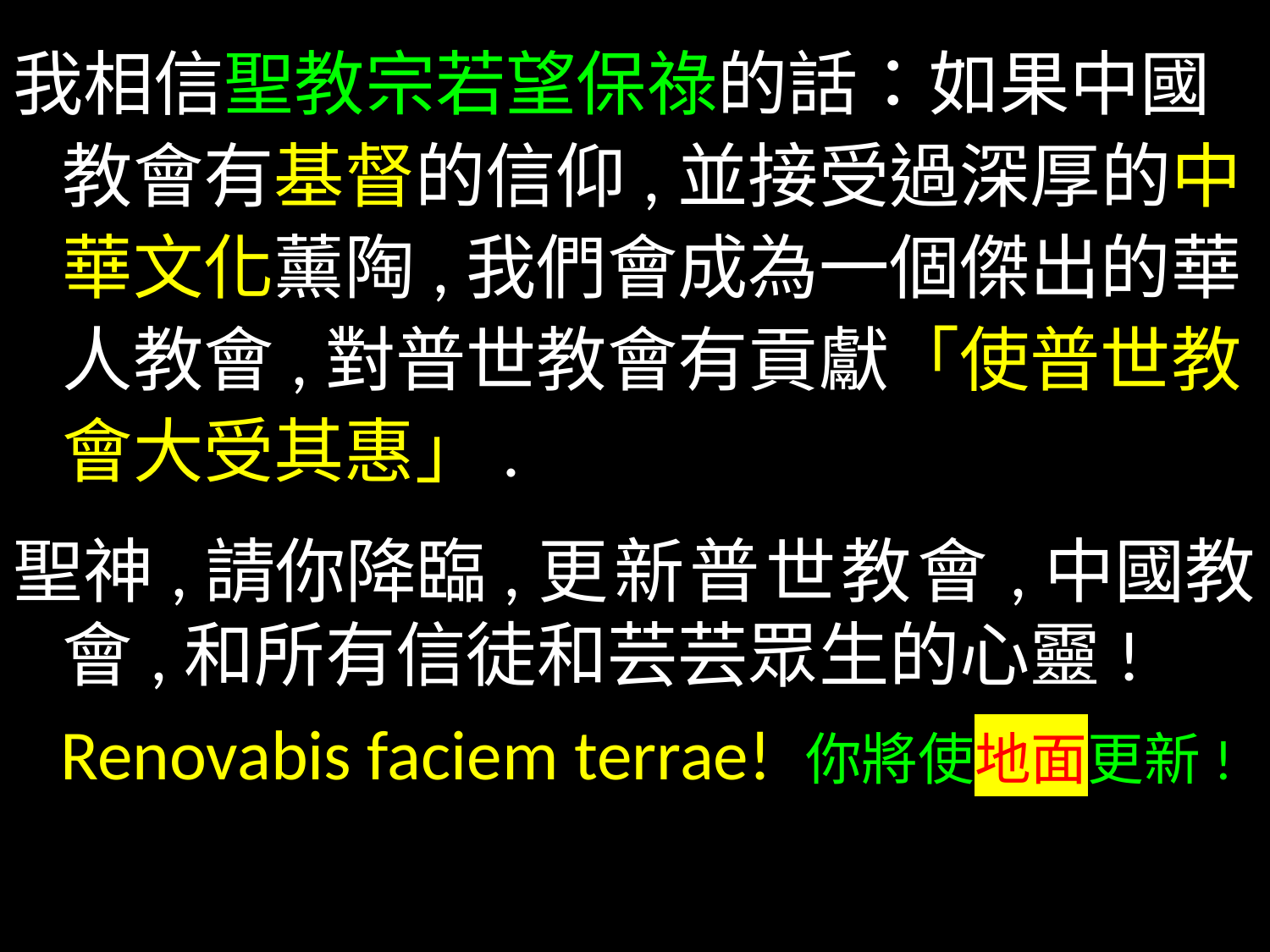

我相信聖教宗若望保祿的話：如果中國教會有基督的信仰,並接受過深厚的中華文化薰陶,我們會成為一個傑出的華人教會,對普世教會有貢獻「使普世教會大受其惠」.
聖神,請你降臨,更新普世教會,中國教會,和所有信徒和芸芸眾生的心靈!
   Renovabis faciem terrae! 你將使地面更新!